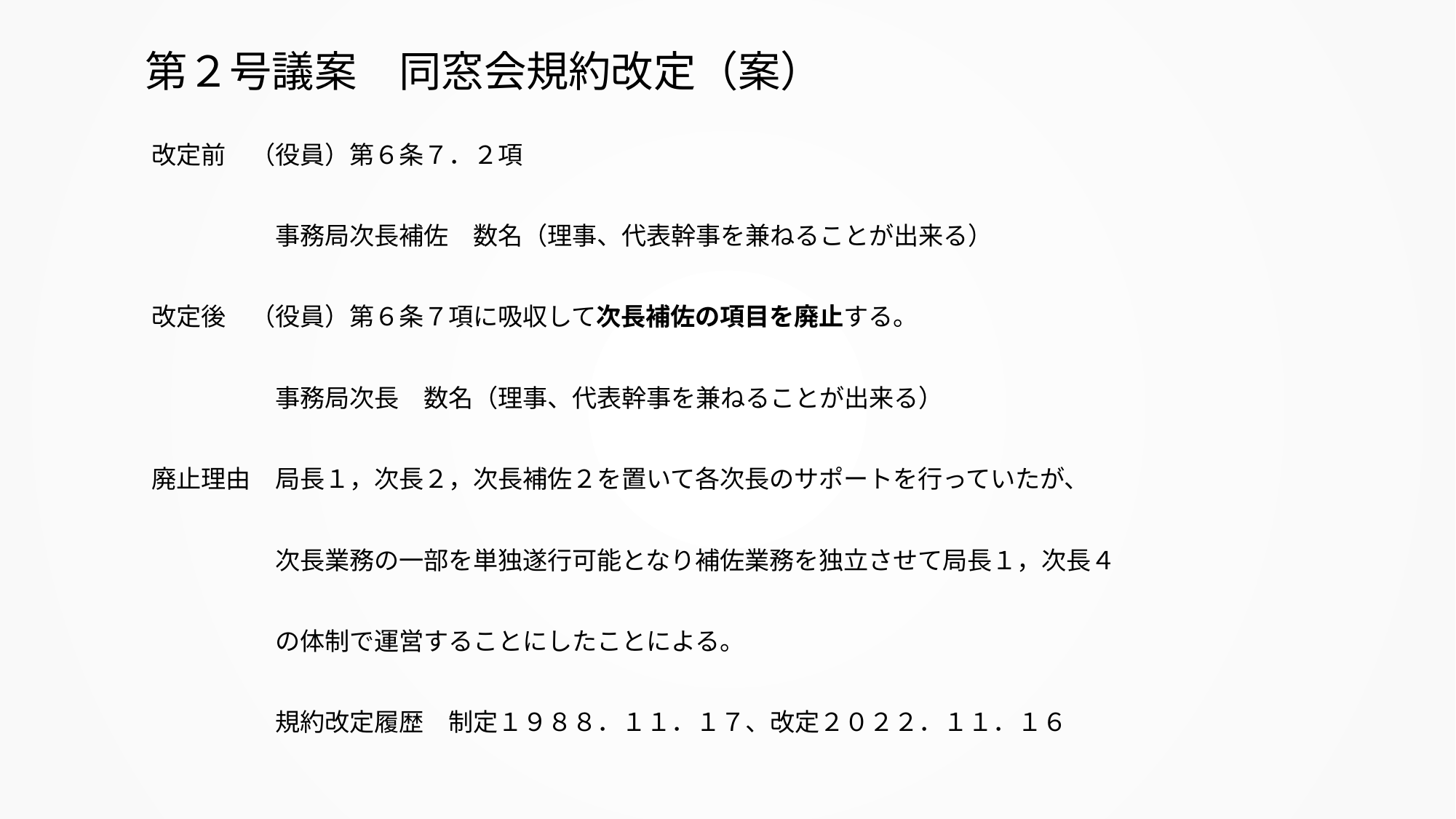

# 第２号議案　同窓会規約改定（案）
　改定前　（役員）第６条７．２項

　　　　　　事務局次長補佐　数名（理事、代表幹事を兼ねることが出来る）

　改定後　（役員）第６条７項に吸収して次長補佐の項目を廃止する。

　　　　　　事務局次長　数名（理事、代表幹事を兼ねることが出来る）

　廃止理由　局長１，次長２，次長補佐２を置いて各次長のサポートを行っていたが、

　　　　　　次長業務の一部を単独遂行可能となり補佐業務を独立させて局長１，次長４

　　　　　　の体制で運営することにしたことによる。

　　　　　　規約改定履歴　制定１９８８．１１．１７、改定２０２２．１１．１６